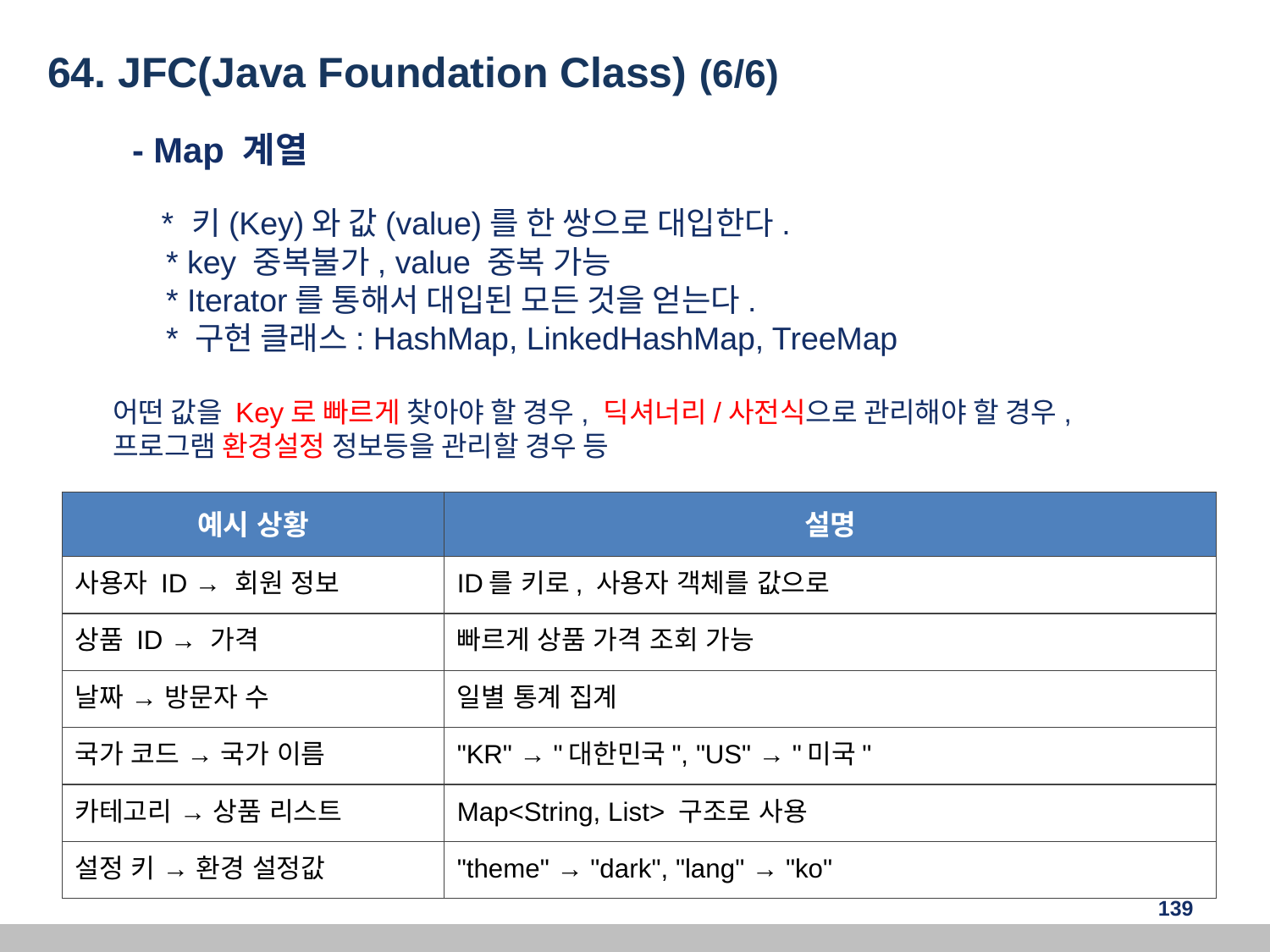

64. JFC(Java Foundation Class) (6/6)
  - Map 계열

     * 키(Key)와 값(value)를 한 쌍으로 대입한다.
      * key 중복불가, value 중복 가능
      * Iterator를 통해서 대입된 모든 것을 얻는다.
      * 구현 클래스: HashMap, LinkedHashMap, TreeMap

어떤 값을 Key로 빠르게 찾아야 할 경우, 딕셔너리/사전식으로 관리해야 할 경우, 프로그램 환경설정 정보등을 관리할 경우 등
| 예시 상황 | 설명 |
| --- | --- |
| 사용자 ID → 회원 정보 | ID를 키로, 사용자 객체를 값으로 |
| 상품 ID → 가격 | 빠르게 상품 가격 조회 가능 |
| 날짜 → 방문자 수 | 일별 통계 집계 |
| 국가 코드 → 국가 이름 | "KR" → "대한민국", "US" → "미국" |
| 카테고리 → 상품 리스트 | Map<String, List> 구조로 사용 |
| 설정 키 → 환경 설정값 | "theme" → "dark", "lang" → "ko" |
139